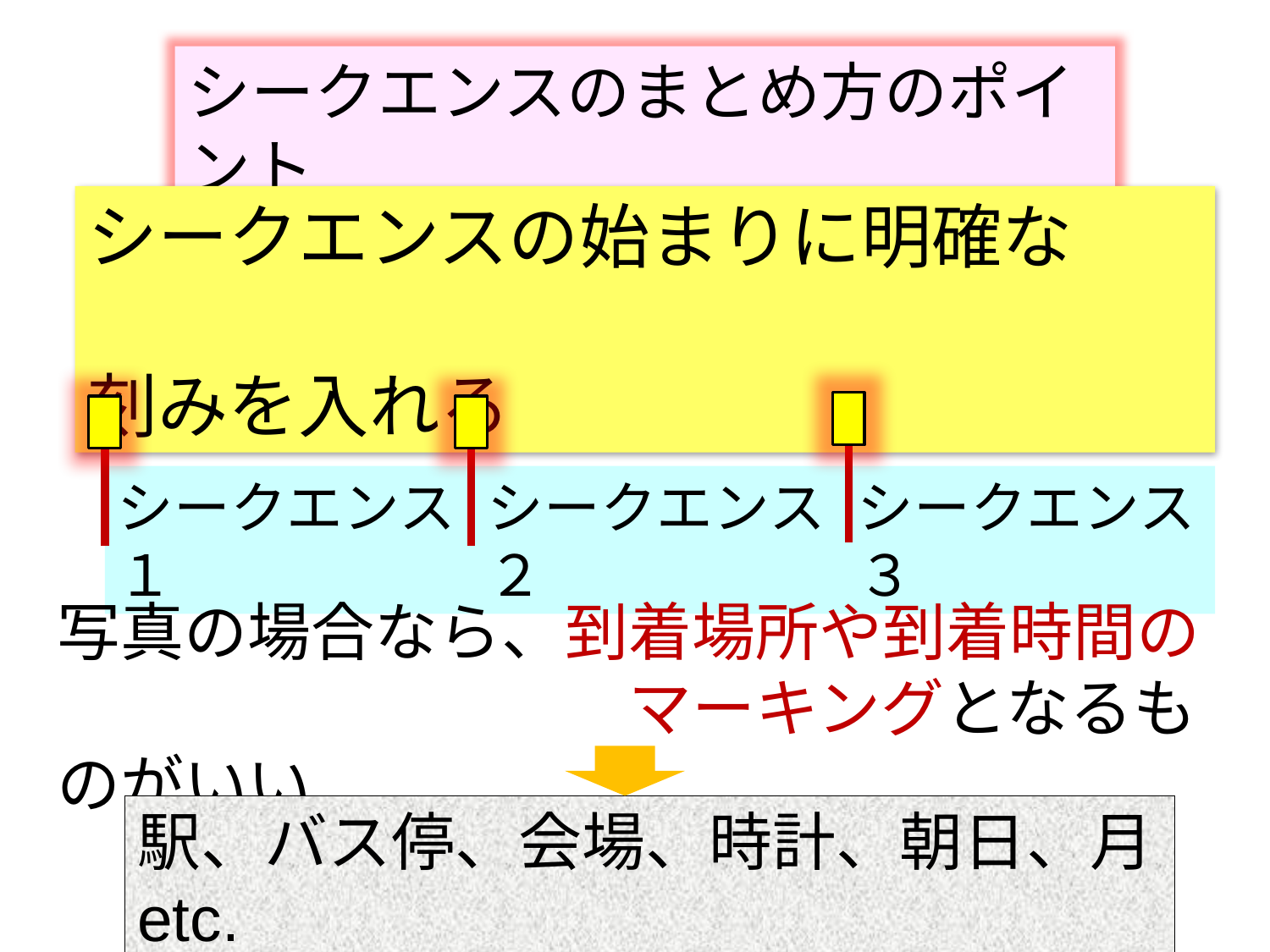

シークエンスのまとめ方のポイント
シークエンスの始まりに明確な
　　　　　　　　　　　　　　　刻みを入れる

シークエンス１
シークエンス２
シークエンス３
写真の場合なら、到着場所や到着時間の
　　　　　　　　　マーキングとなるものがいい

駅、バス停、会場、時計、朝日、月etc.